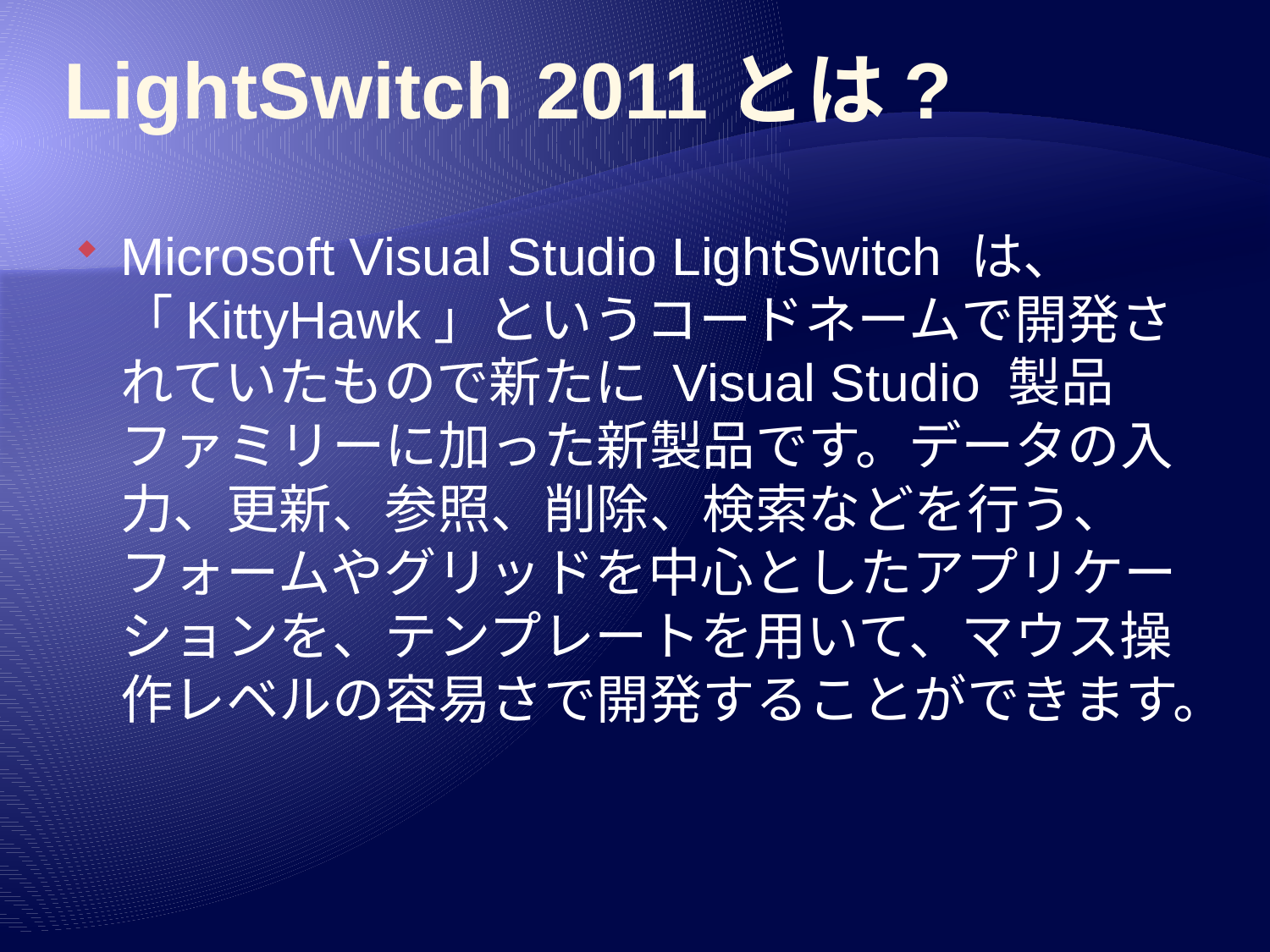

# LightSwitch 2011とは?
Microsoft Visual Studio LightSwitch は、「KittyHawk」というコードネームで開発されていたもので新たに Visual Studio 製品ファミリーに加った新製品です。データの入力、更新、参照、削除、検索などを行う、フォームやグリッドを中心としたアプリケーションを、テンプレートを用いて、マウス操作レベルの容易さで開発することができます。